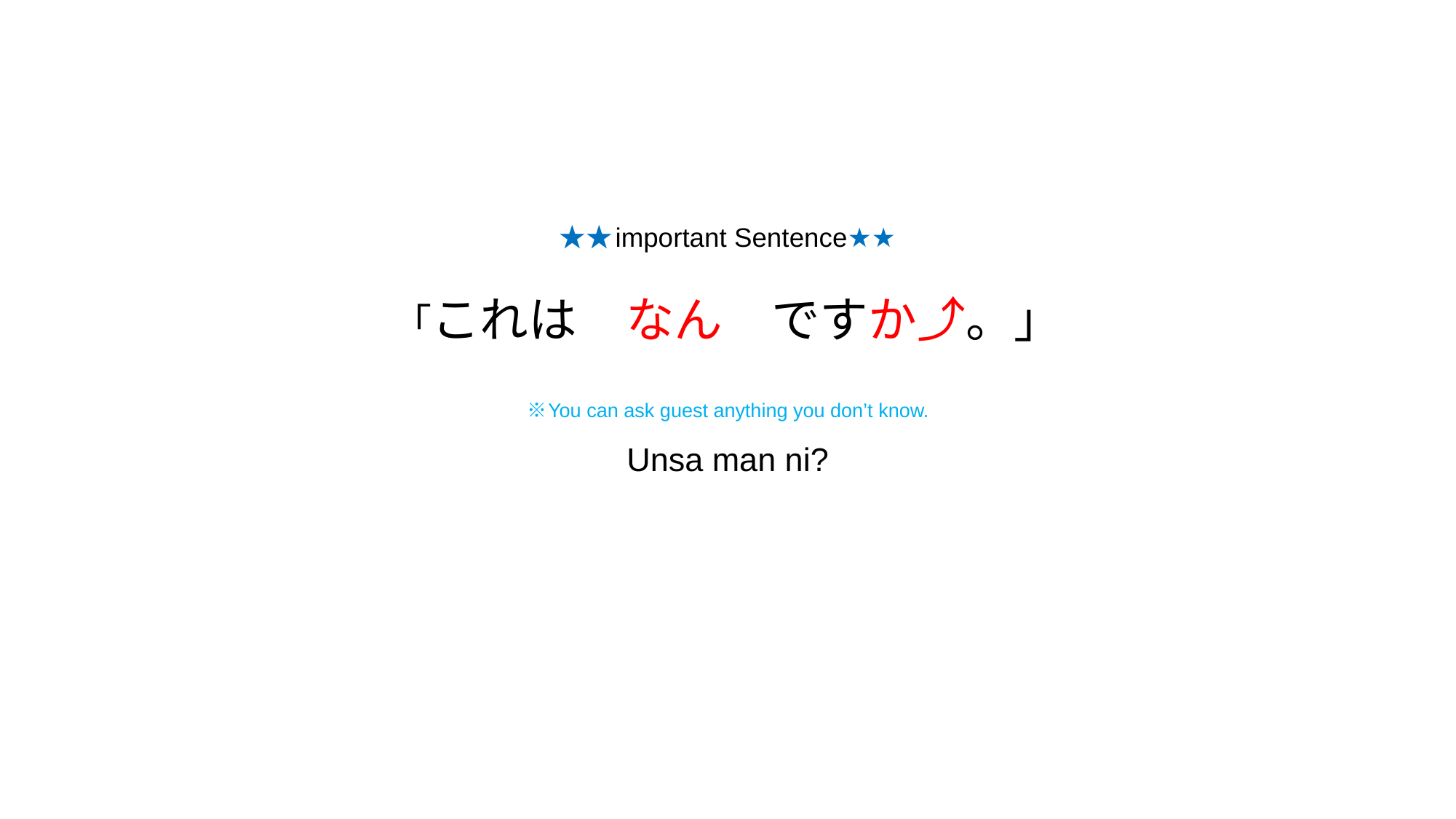

# ★★important Sentence★★ 「これは　なん　ですか⤴。」 ※You can ask guest anything you don’t know. Unsa man ni?